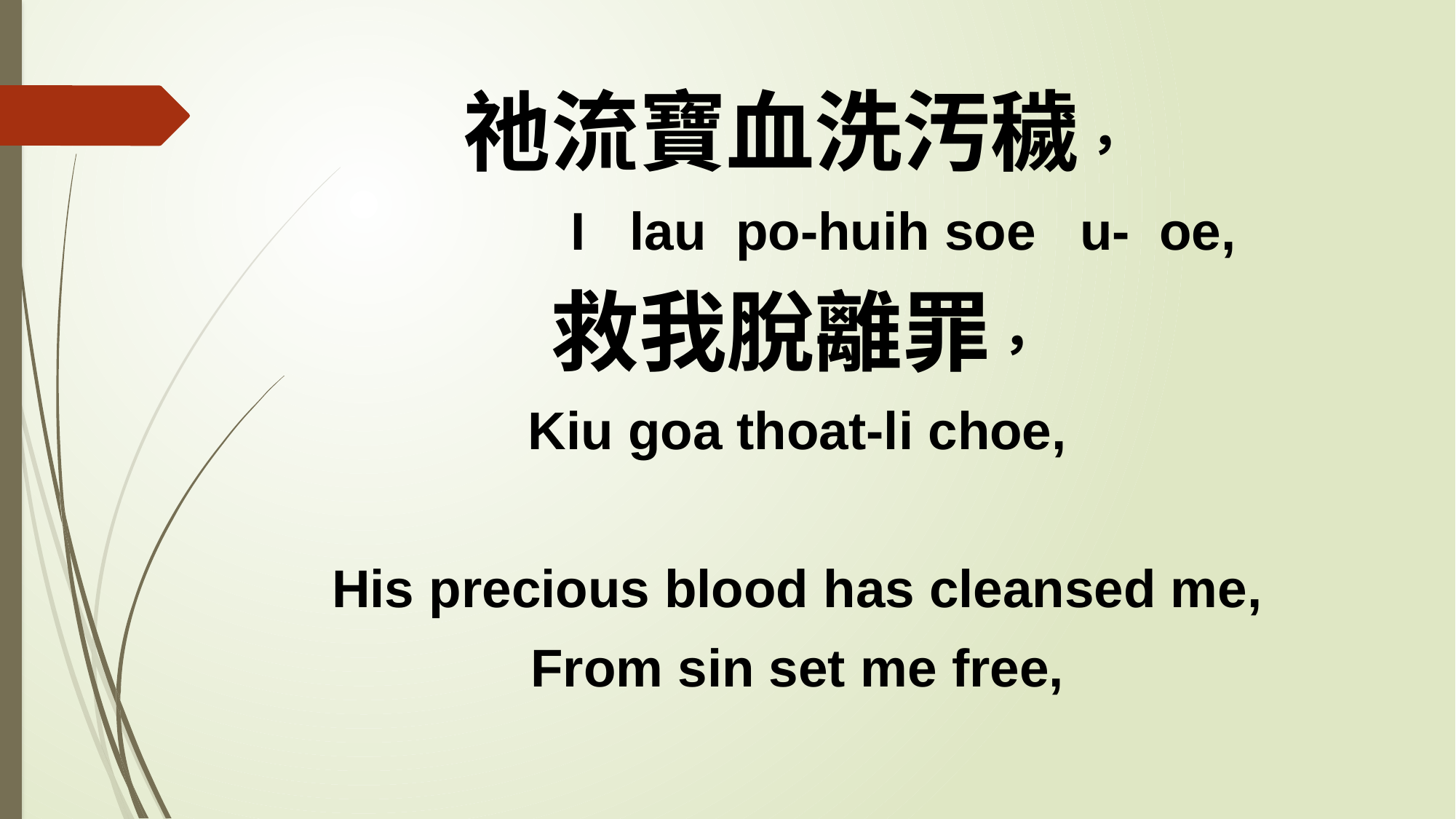

祂流寶血洗汚穢，
                    I   lau  po-huih soe   u-  oe,
救我脫離罪，
Kiu goa thoat-li choe,

His precious blood has cleansed me,
From sin set me free,